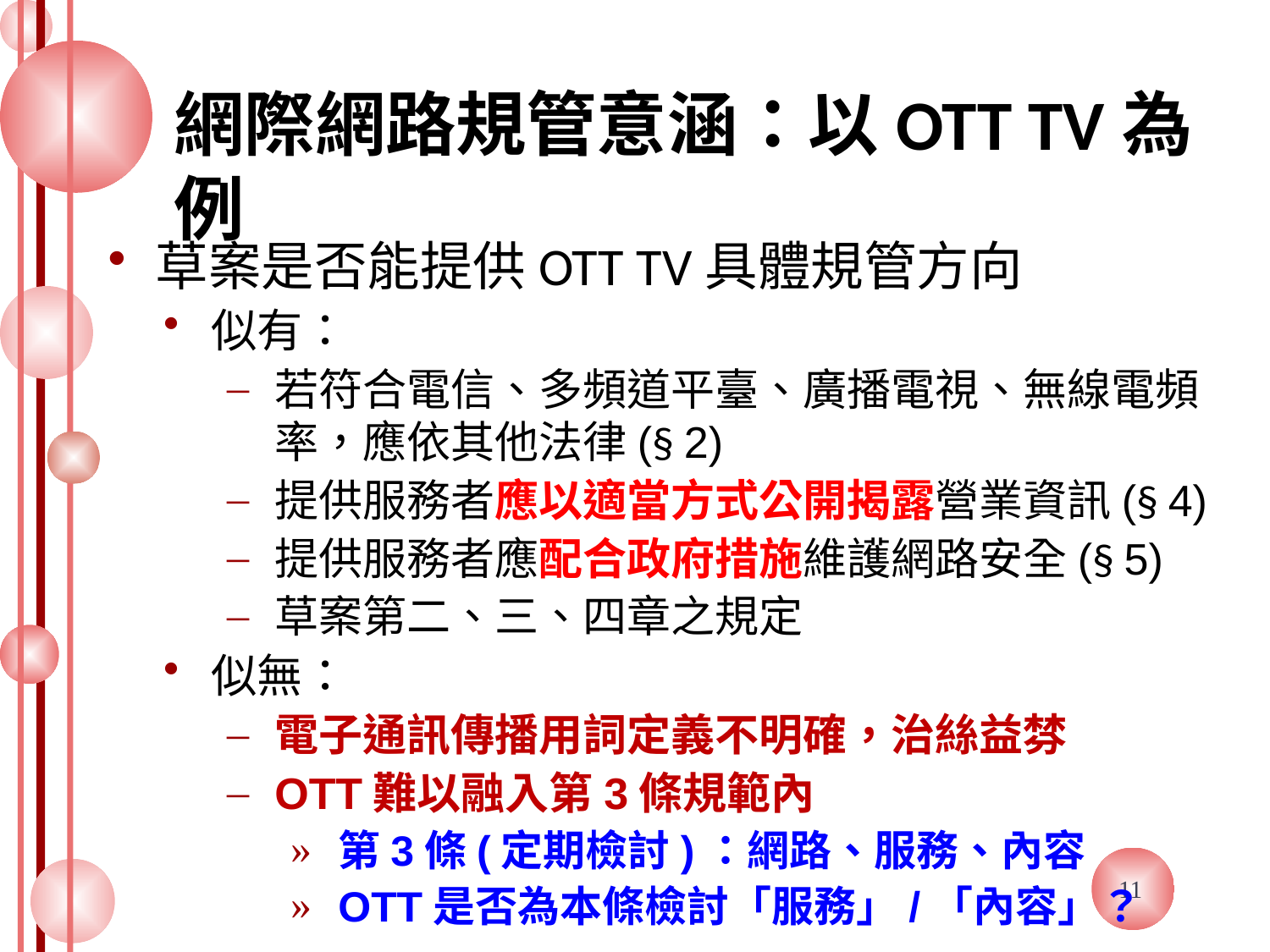

# 網際網路規管意涵：以OTT TV為例
草案是否能提供OTT TV具體規管方向
似有：
若符合電信、多頻道平臺、廣播電視、無線電頻率，應依其他法律(§ 2)
提供服務者應以適當方式公開揭露營業資訊(§ 4)
提供服務者應配合政府措施維護網路安全(§ 5)
草案第二、三、四章之規定
似無：
電子通訊傳播用詞定義不明確，治絲益棼
OTT難以融入第3條規範內
第3條(定期檢討)：網路、服務、內容
OTT是否為本條檢討「服務」/「內容」？
11